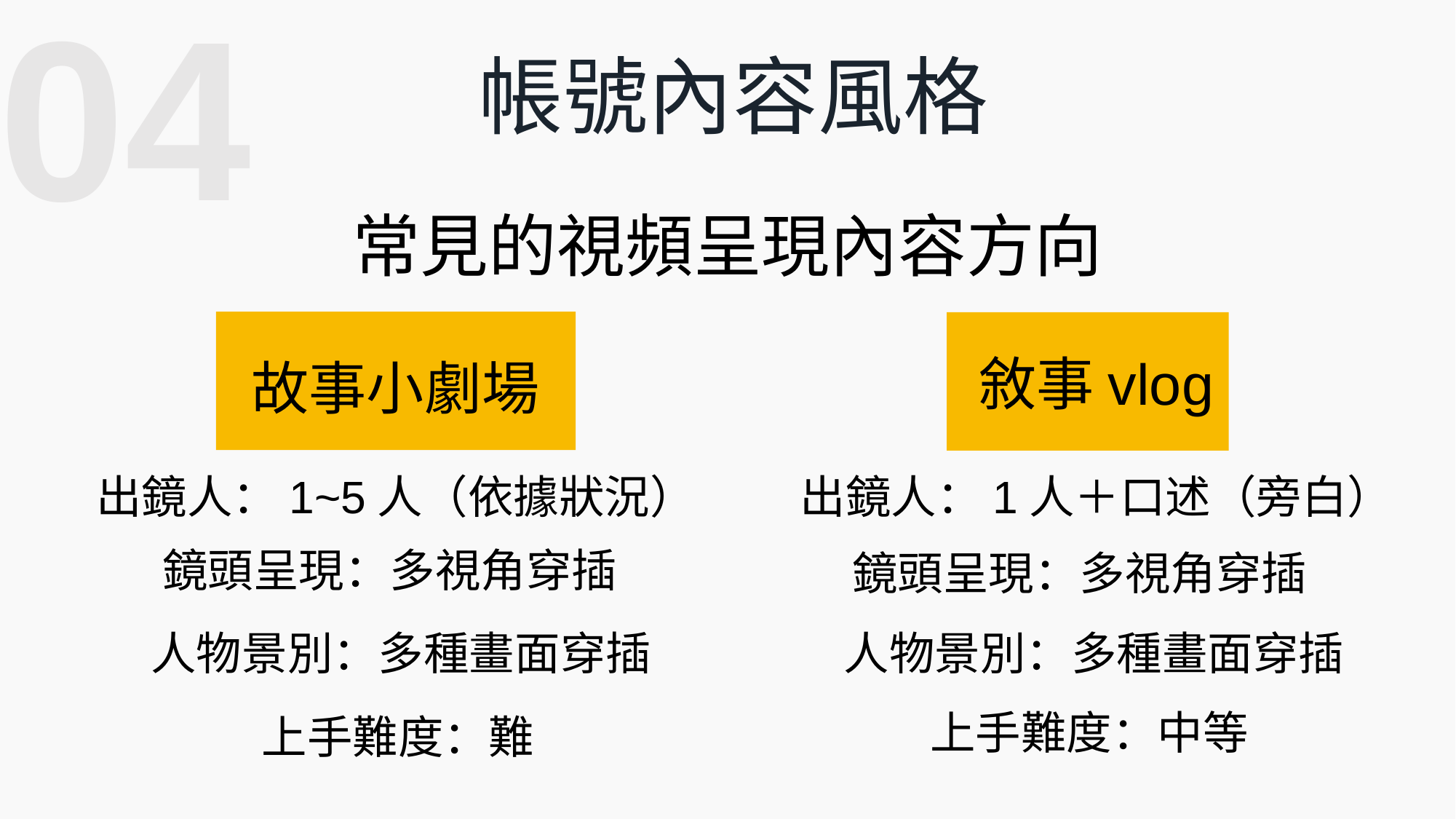

04
41
帳號內容風格
常見的視頻呈現內容方向

敘事vlog
故事小劇場
出鏡人：1~5人（依據狀況）
出鏡人：1人＋口述（旁白）
鏡頭呈現：多視角穿插
鏡頭呈現：多視角穿插
人物景別：多種畫面穿插
人物景別：多種畫面穿插
上手難度：中等
上手難度：難
、